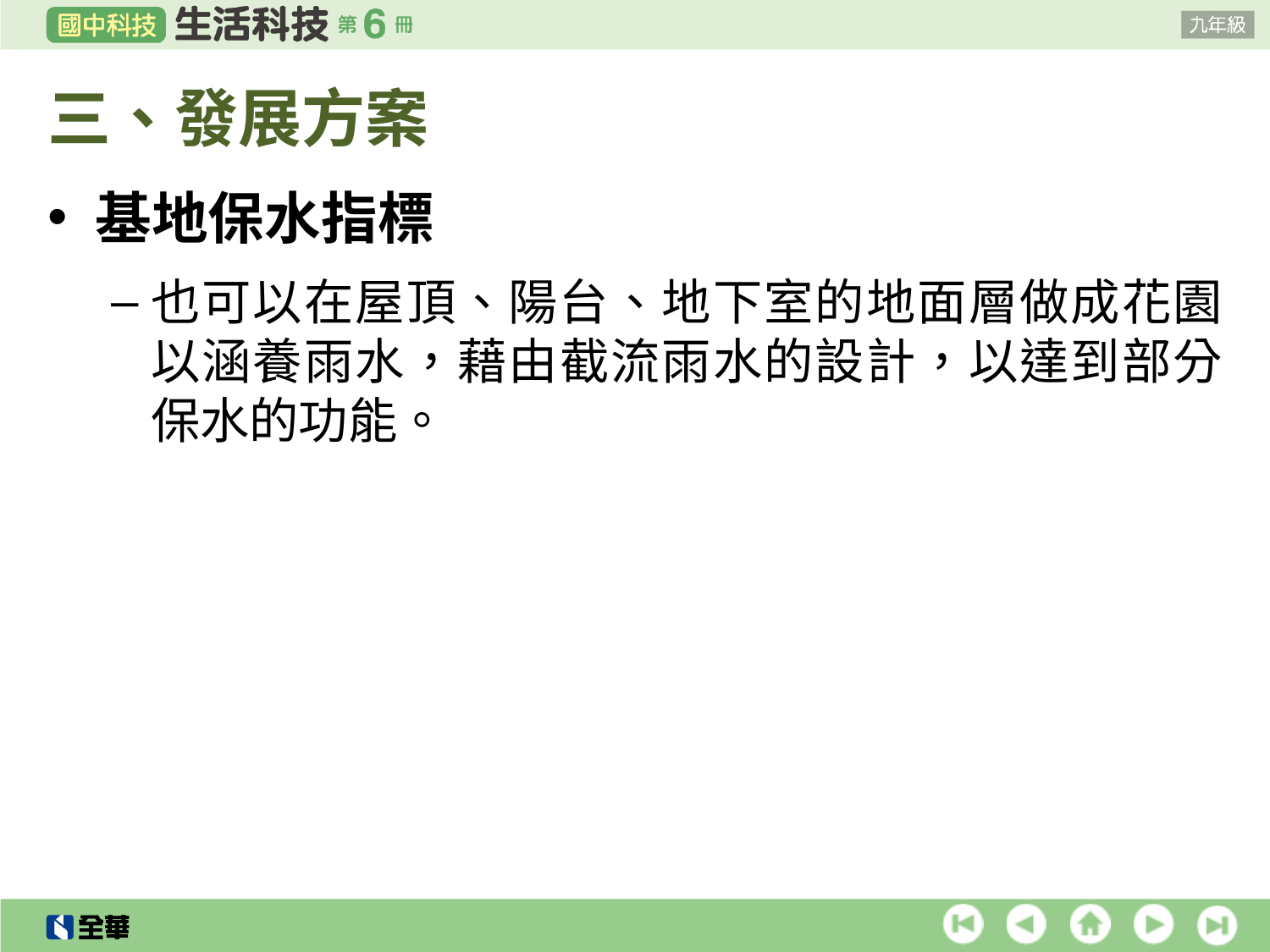

# 三、發展方案
基地保水指標
也可以在屋頂、陽台、地下室的地面層做成花園以涵養雨水，藉由截流雨水的設計，以達到部分保水的功能。